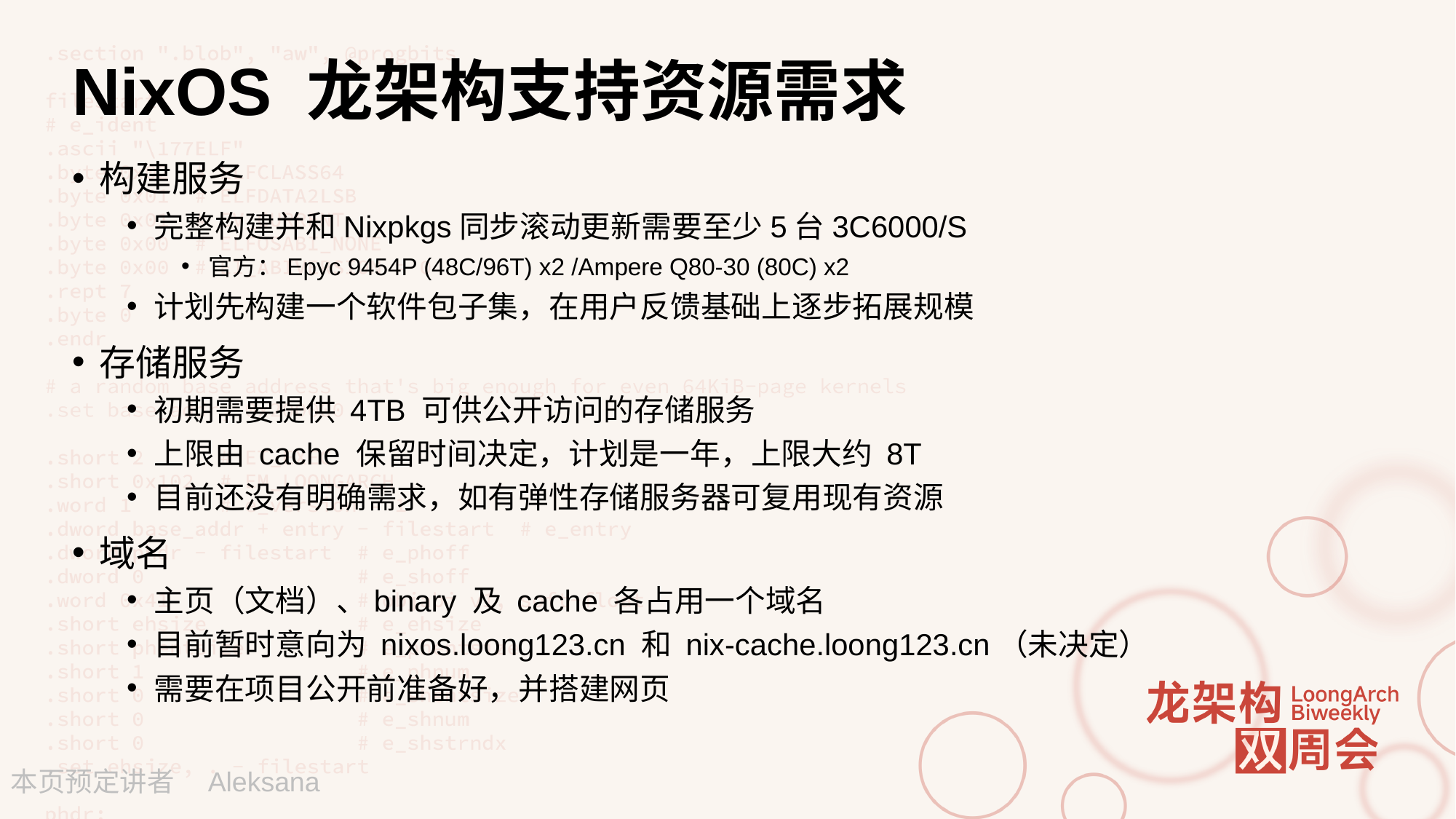

# NixOS 龙架构支持资源需求
构建服务
完整构建并和Nixpkgs同步滚动更新需要至少5台3C6000/S
官方：Epyc 9454P (48C/96T) x2 /Ampere Q80-30 (80C) x2
计划先构建一个软件包子集，在用户反馈基础上逐步拓展规模
存储服务
初期需要提供 4TB 可供公开访问的存储服务
上限由 cache 保留时间决定，计划是一年，上限大约 8T
目前还没有明确需求，如有弹性存储服务器可复用现有资源
域名
主页（文档）、binary 及 cache 各占用一个域名
目前暂时意向为 nixos.loong123.cn 和 nix-cache.loong123.cn（未决定）
需要在项目公开前准备好，并搭建网页
Aleksana